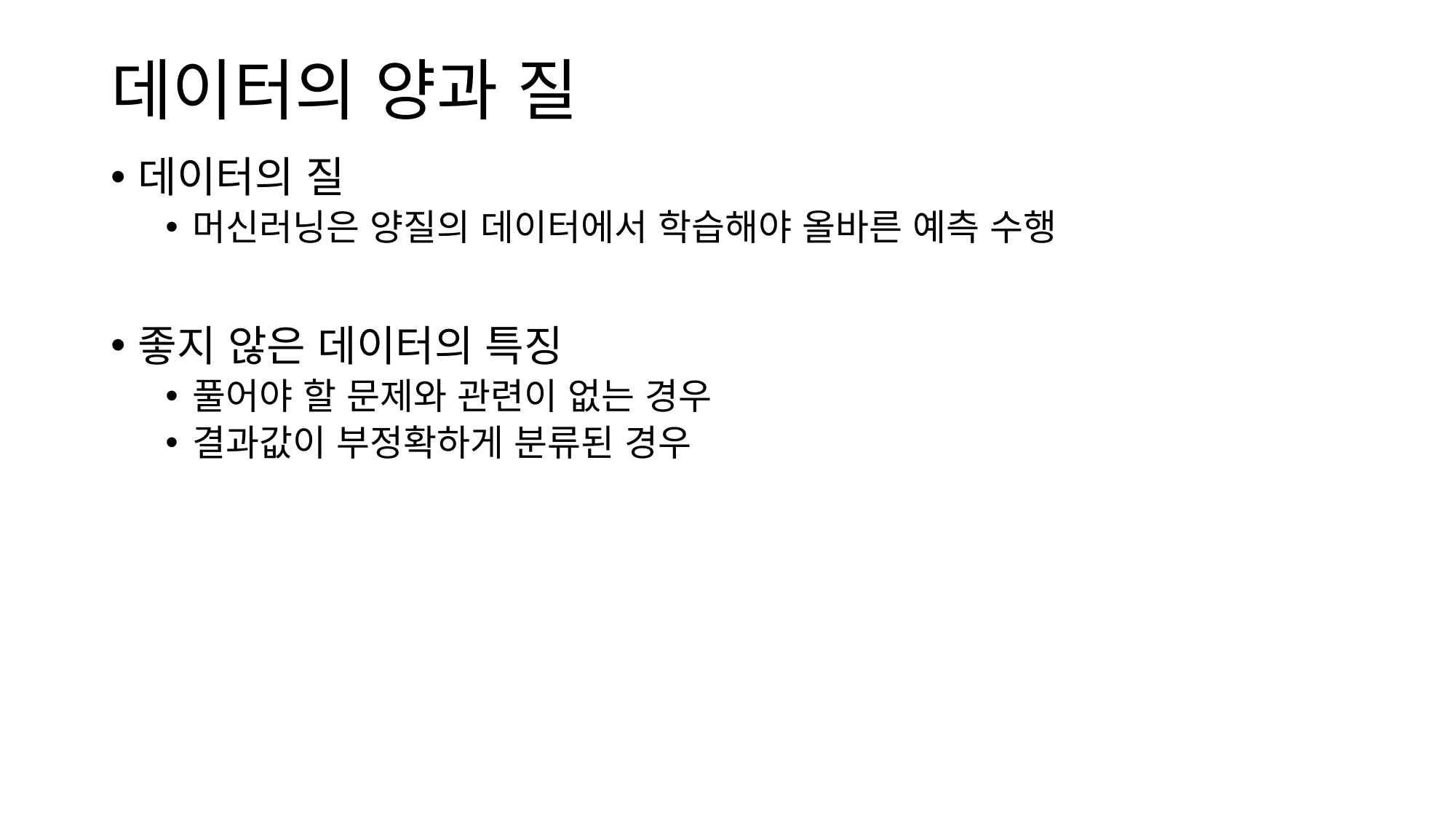

# 데이터의 양과 질
데이터의 질
머신러닝은 양질의 데이터에서 학습해야 올바른 예측 수행

좋지 않은 데이터의 특징
풀어야 할 문제와 관련이 없는 경우
결과값이 부정확하게 분류된 경우